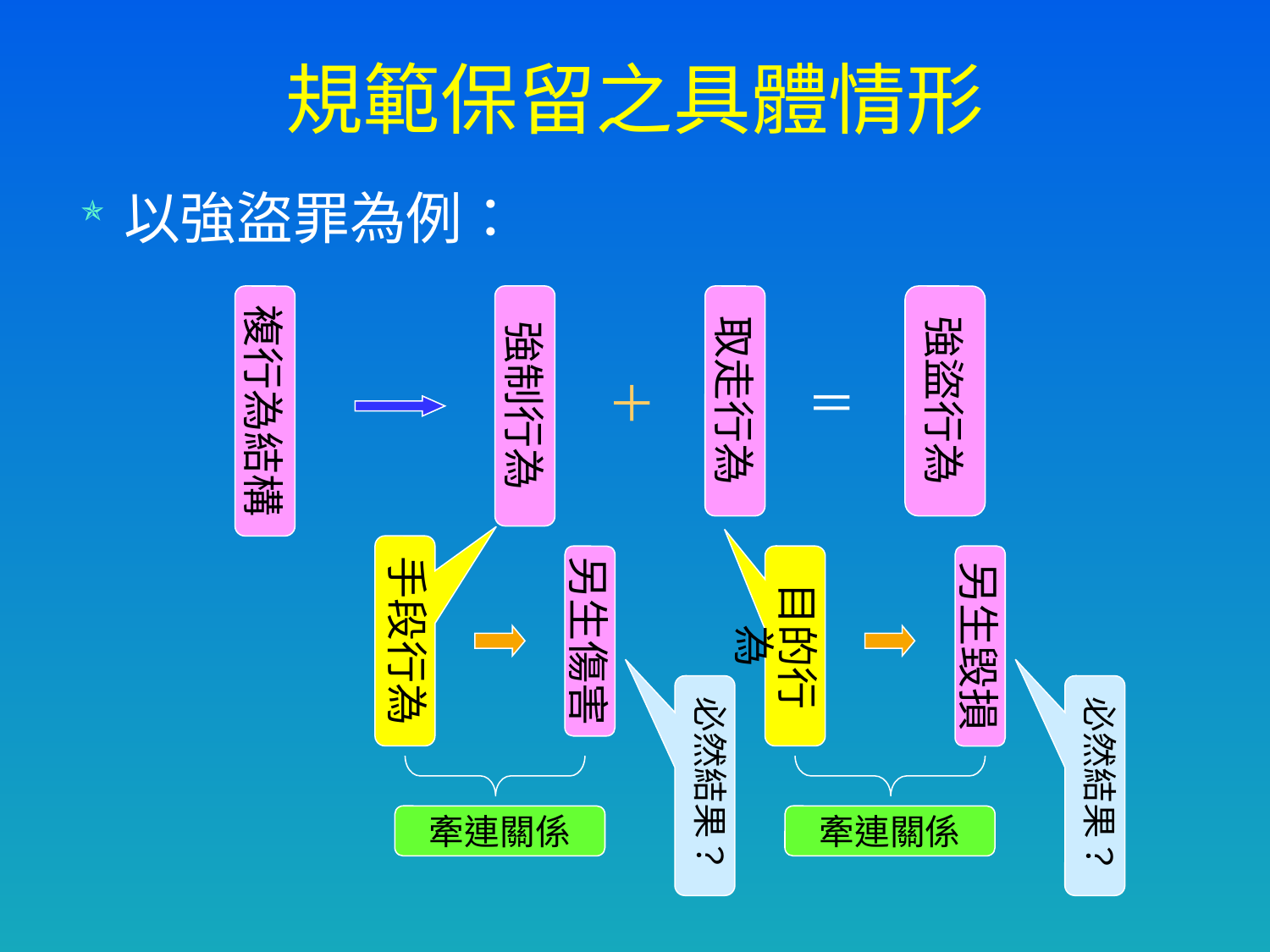

# 規範保留之具體情形
以強盜罪為例：
複行為結構
強制行為
取走行為
強盜行為
＋
＝

手段行為
另生傷害
目的行為
另生毀損

必然結果？
必然結果？

牽連關係
牽連關係